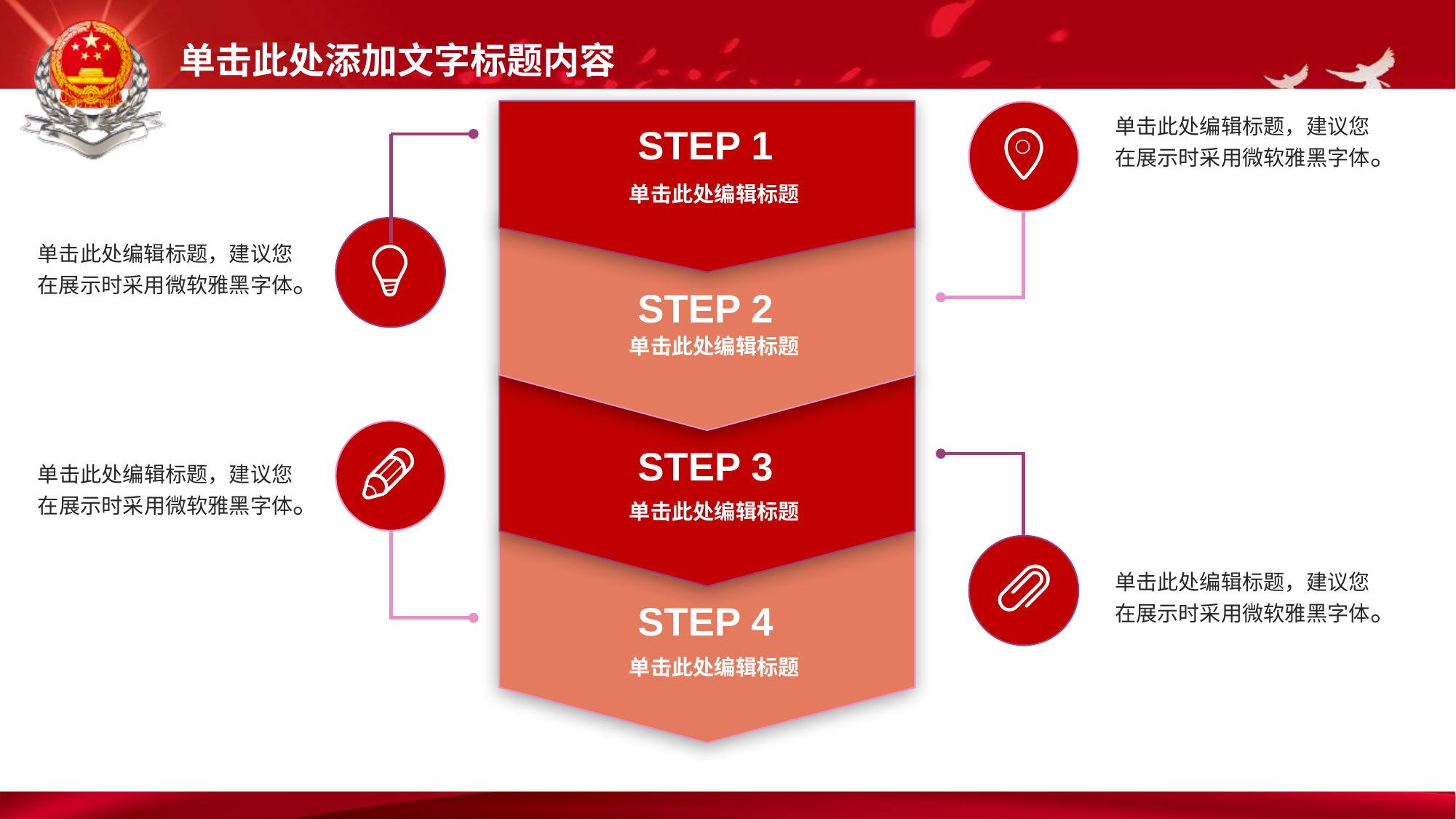

STEP 1

STEP 2
单击此处编辑标题，建议您在展示时采用微软雅黑字体。

单击此处编辑标题
单击此处编辑标题，建议您在展示时采用微软雅黑字体。

单击此处编辑标题

STEP 3

STEP 4

单击此处编辑标题，建议您在展示时采用微软雅黑字体。
单击此处编辑标题
单击此处编辑标题，建议您在展示时采用微软雅黑字体。

单击此处编辑标题